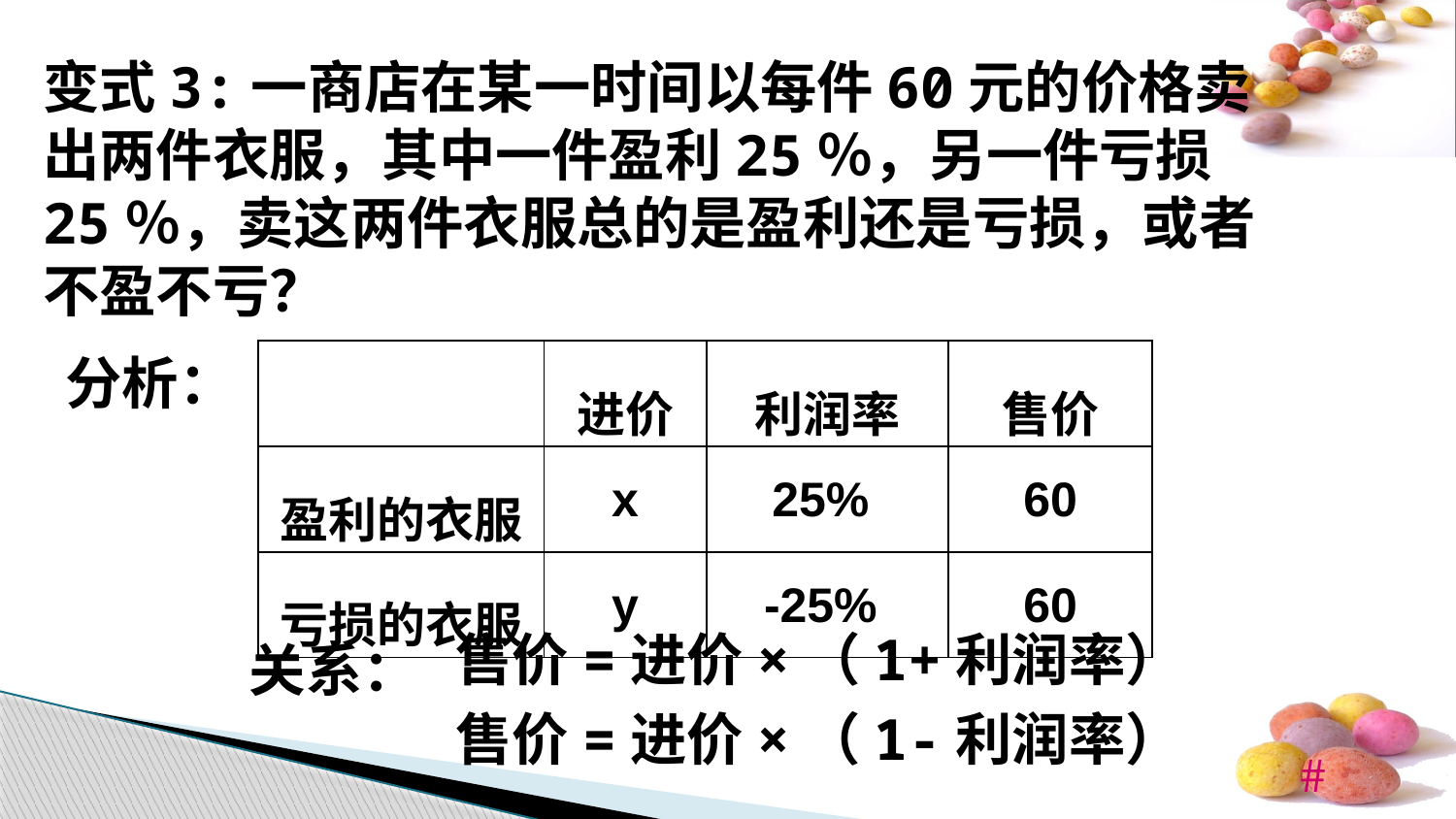

变式3:一商店在某一时间以每件60元的价格卖出两件衣服，其中一件盈利25％，另一件亏损25％，卖这两件衣服总的是盈利还是亏损，或者不盈不亏？
分析：
|  | 进价 | 利润率 | 售价 |
| --- | --- | --- | --- |
| 盈利的衣服 | x | 25% | 60 |
| 亏损的衣服 | y | -25% | 60 |
售价=进价×（1+利润率）

关系：
售价=进价×（1-利润率）